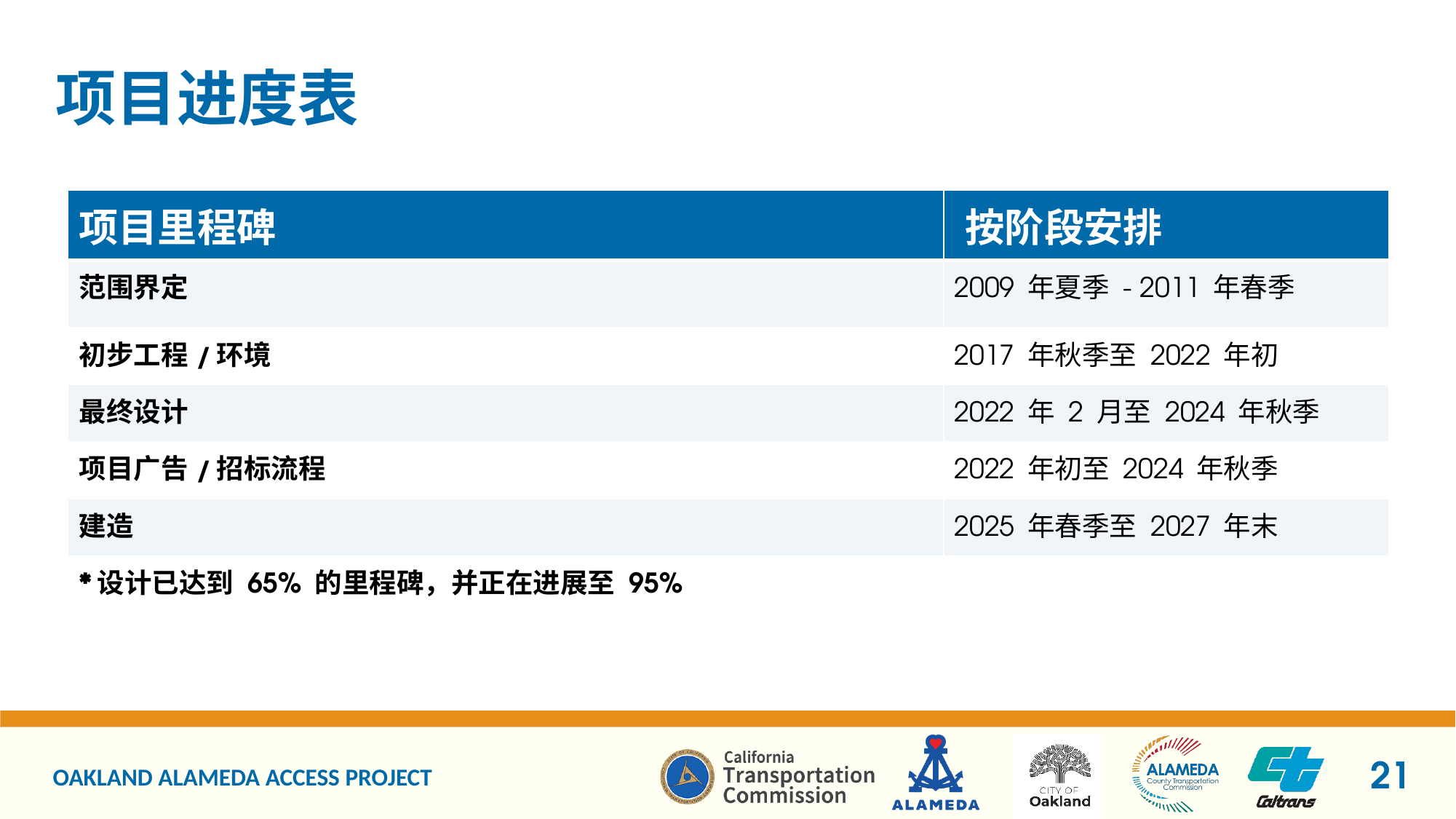

# 项目进度表

| 项目里程碑 | 按阶段安排 |
| --- | --- |
| 范围界定 | 2009 年夏季 - 2011 年春季 |
| 初步工程/环境 | 2017 年秋季至 2022 年初 |
| 最终设计 | 2022 年 2 月至 2024 年秋季 |
| 项目广告/招标流程 | 2022 年初至 2024 年秋季 |
| 建造 | 2025 年春季至 2027 年末 |
| \*设计已达到 65% 的里程碑，并正在进展至 95% |  |